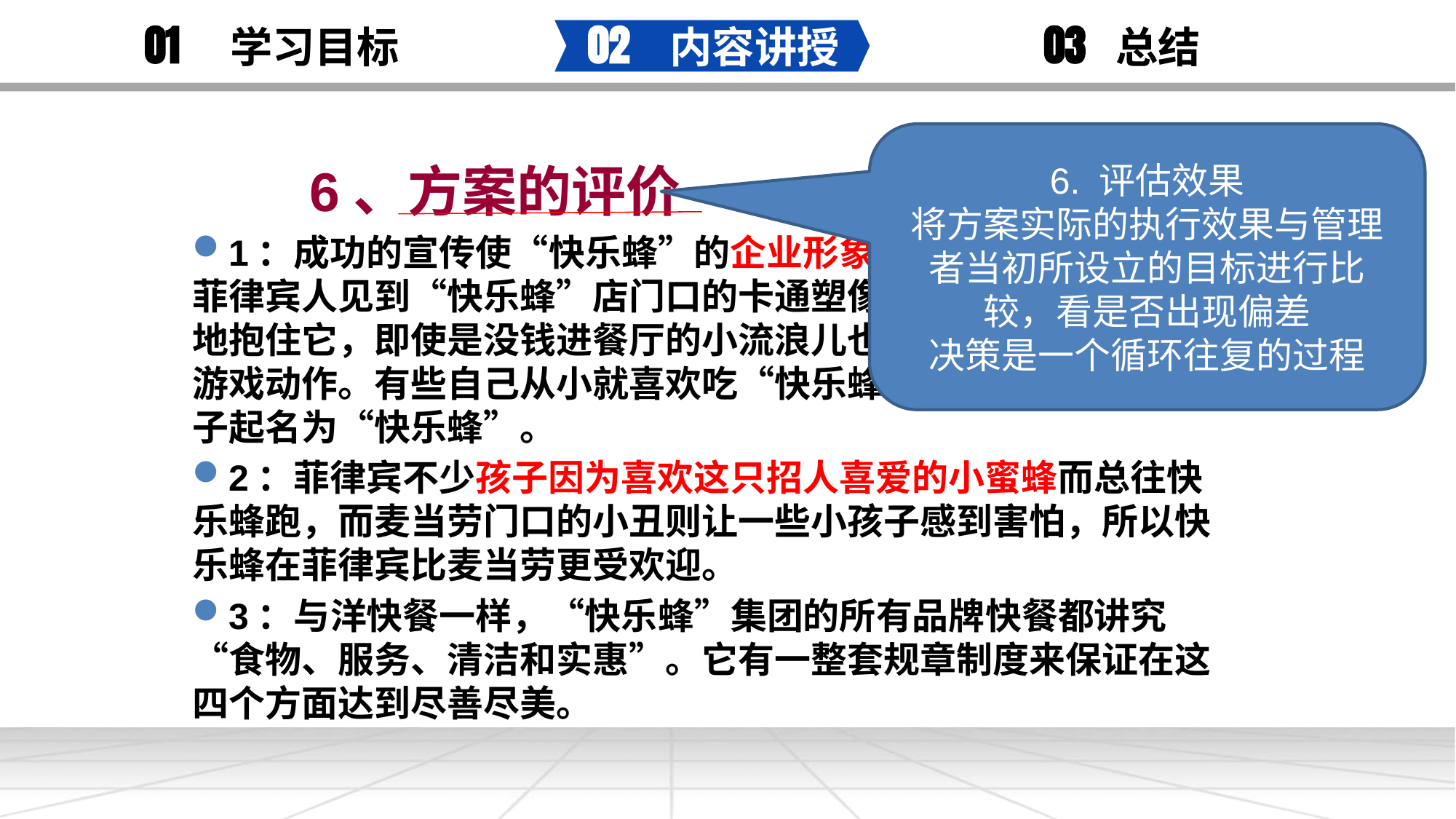

02   内容讲授
03  总结
01    学习目标

6. 评估效果
将方案实际的执行效果与管理者当初所设立的目标进行比较，看是否出现偏差
决策是一个循环往复的过程
      6、方案的评价
1：成功的宣传使“快乐蜂”的企业形象更加深入人心。许多菲律宾人见到“快乐蜂”店门口的卡通塑像小蜜蜂就扑上去亲热地抱住它，即使是没钱进餐厅的小流浪儿也会做“快乐蜂”教的游戏动作。有些自己从小就喜欢吃“快乐蜂”食品的家长还给孩子起名为“快乐蜂”。
2：菲律宾不少孩子因为喜欢这只招人喜爱的小蜜蜂而总往快乐蜂跑，而麦当劳门口的小丑则让一些小孩子感到害怕，所以快乐蜂在菲律宾比麦当劳更受欢迎。
3：与洋快餐一样，“快乐蜂”集团的所有品牌快餐都讲究“食物、服务、清洁和实惠”。它有一整套规章制度来保证在这四个方面达到尽善尽美。